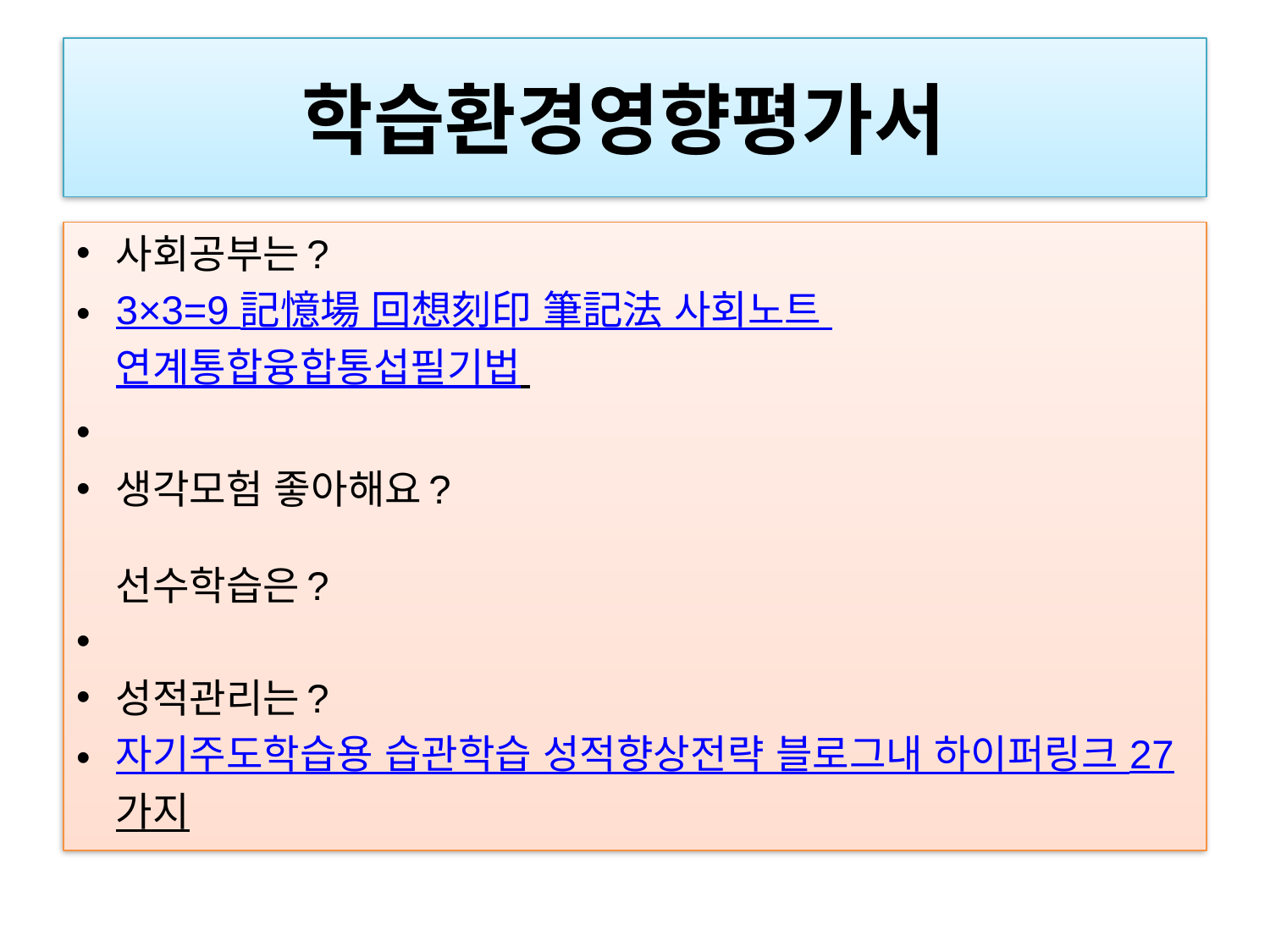

# 학습환경영향평가서
사회공부는?
3×3=9 記憶場 回想刻印 筆記法 사회노트 연계통합융합통섭필기법

생각모험 좋아해요?
선수학습은?

성적관리는?
자기주도학습용 습관학습 성적향상전략 블로그내 하이퍼링크 27가지